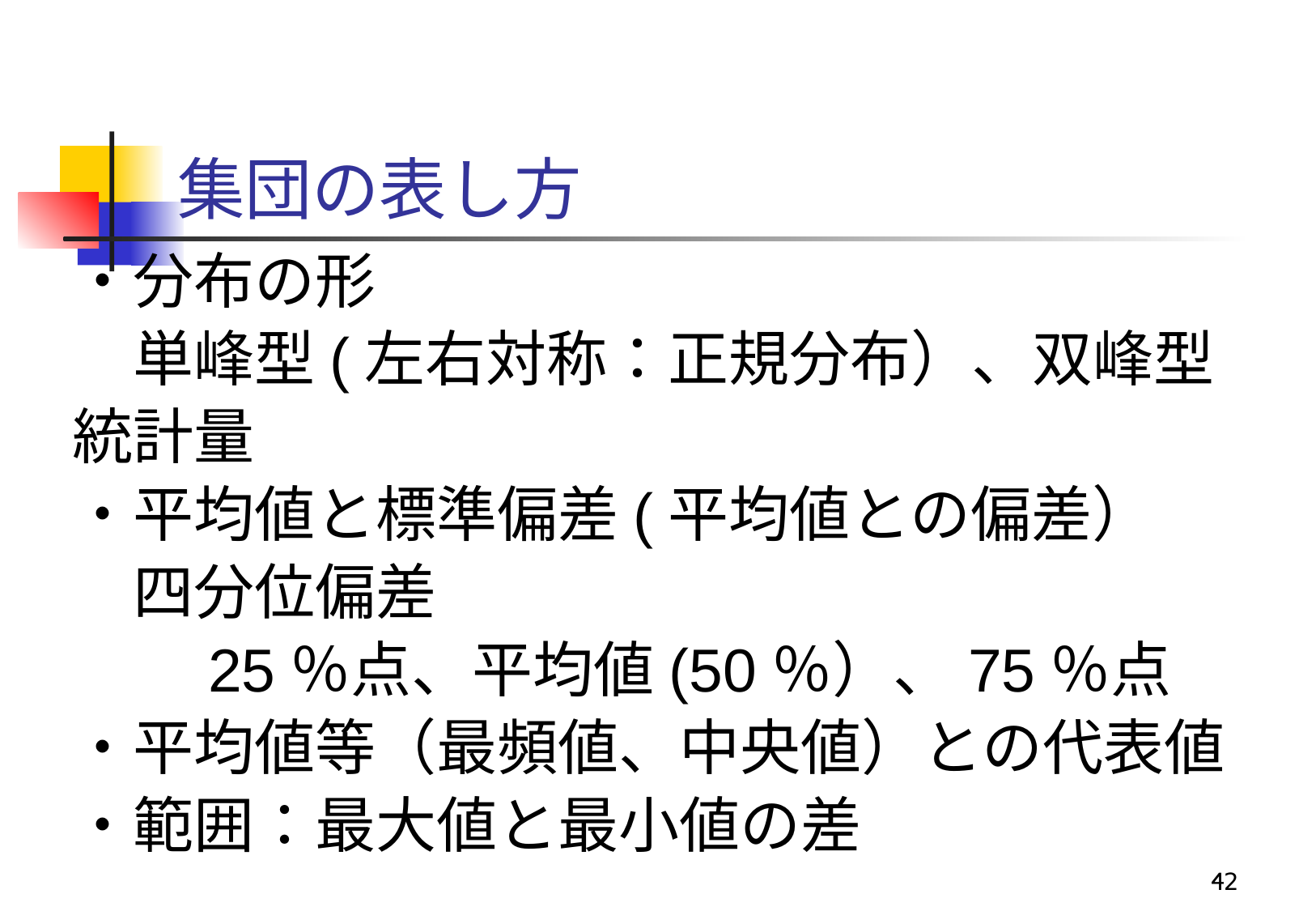

# 集団の表し方
・分布の形
　単峰型(左右対称：正規分布）、双峰型
統計量
・平均値と標準偏差(平均値との偏差）
　四分位偏差
　　25％点、平均値(50％）、75％点
・平均値等（最頻値、中央値）との代表値
・範囲：最大値と最小値の差
42